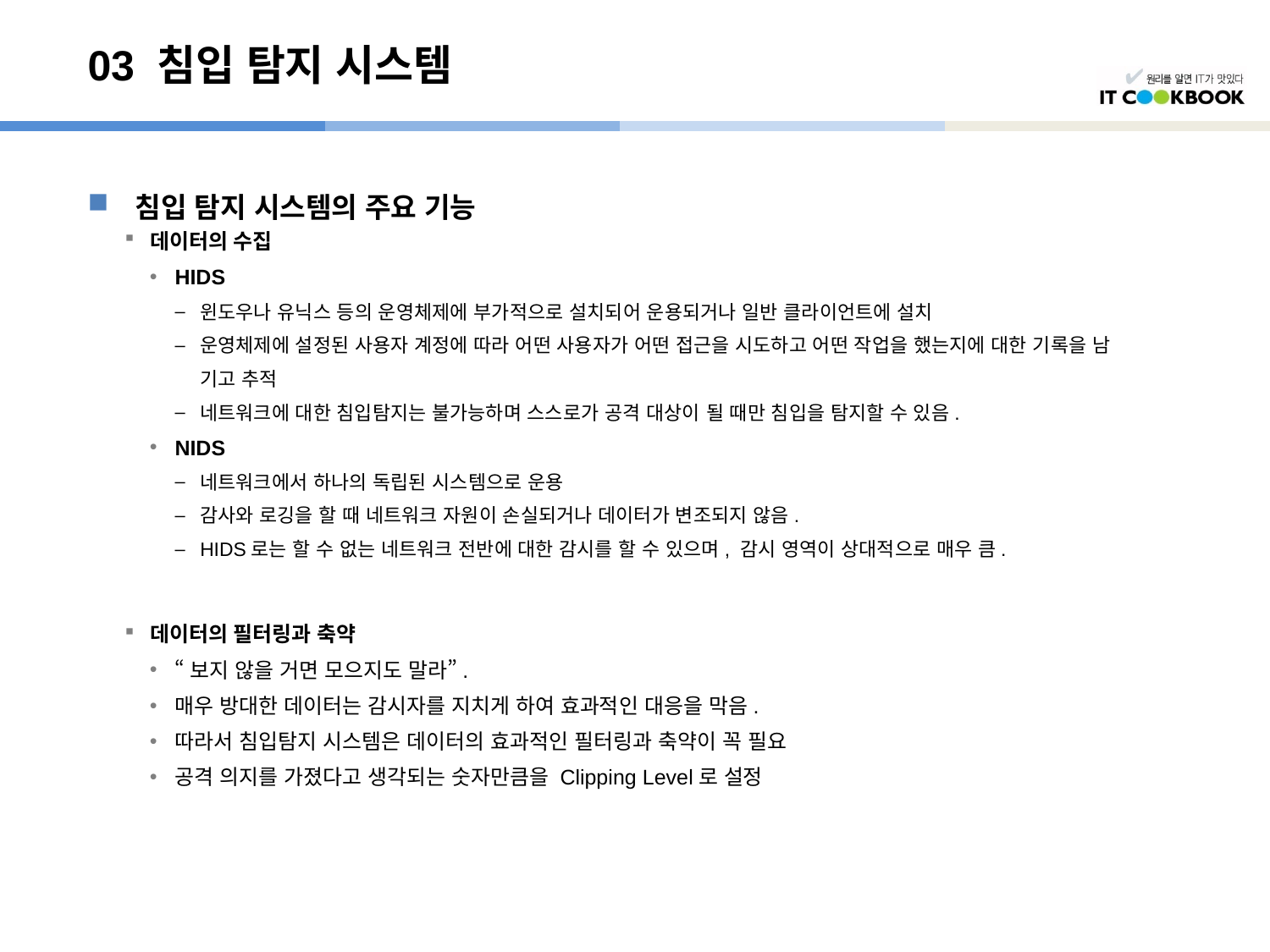

# 03 침입 탐지 시스템
침입 탐지 시스템의 주요 기능
데이터의 수집
HIDS
윈도우나 유닉스 등의 운영체제에 부가적으로 설치되어 운용되거나 일반 클라이언트에 설치
운영체제에 설정된 사용자 계정에 따라 어떤 사용자가 어떤 접근을 시도하고 어떤 작업을 했는지에 대한 기록을 남
	기고 추적
네트워크에 대한 침입탐지는 불가능하며 스스로가 공격 대상이 될 때만 침입을 탐지할 수 있음.
NIDS
네트워크에서 하나의 독립된 시스템으로 운용
감사와 로깅을 할 때 네트워크 자원이 손실되거나 데이터가 변조되지 않음.
HIDS로는 할 수 없는 네트워크 전반에 대한 감시를 할 수 있으며, 감시 영역이 상대적으로 매우 큼.

데이터의 필터링과 축약
“보지 않을 거면 모으지도 말라”.
매우 방대한 데이터는 감시자를 지치게 하여 효과적인 대응을 막음.
따라서 침입탐지 시스템은 데이터의 효과적인 필터링과 축약이 꼭 필요
공격 의지를 가졌다고 생각되는 숫자만큼을 Clipping Level로 설정